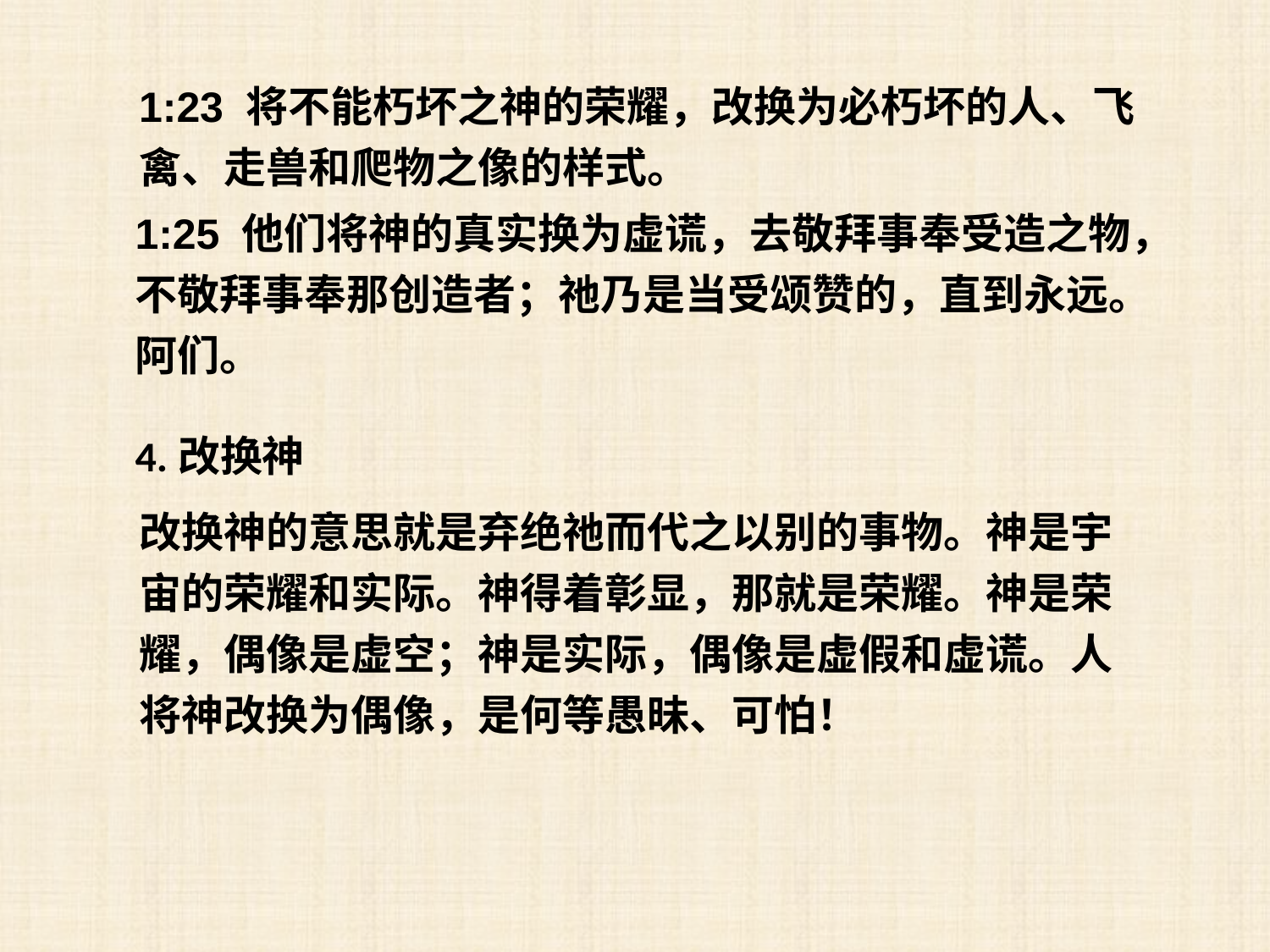

1:23 将不能朽坏之神的荣耀，改换为必朽坏的人、飞禽、走兽和爬物之像的样式。
1:25 他们将神的真实换为虚谎，去敬拜事奉受造之物，不敬拜事奉那创造者；祂乃是当受颂赞的，直到永远。阿们。
4.改换神
改换神的意思就是弃绝祂而代之以别的事物。神是宇宙的荣耀和实际。神得着彰显，那就是荣耀。神是荣耀，偶像是虚空；神是实际，偶像是虚假和虚谎。人将神改换为偶像，是何等愚昧、可怕！